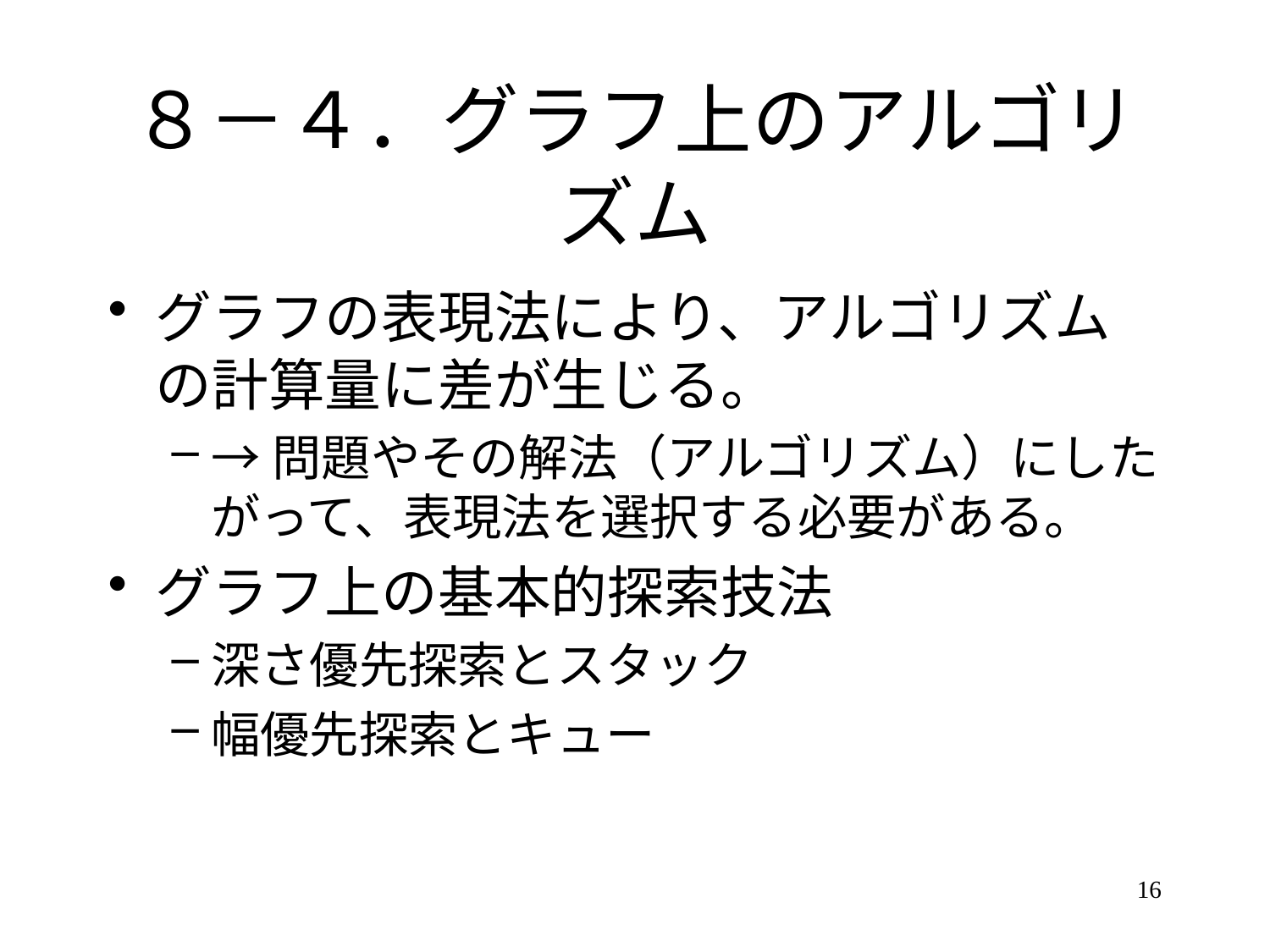

# ８－４．グラフ上のアルゴリズム
グラフの表現法により、アルゴリズムの計算量に差が生じる。
→問題やその解法（アルゴリズム）にしたがって、表現法を選択する必要がある。
グラフ上の基本的探索技法
深さ優先探索とスタック
幅優先探索とキュー

16